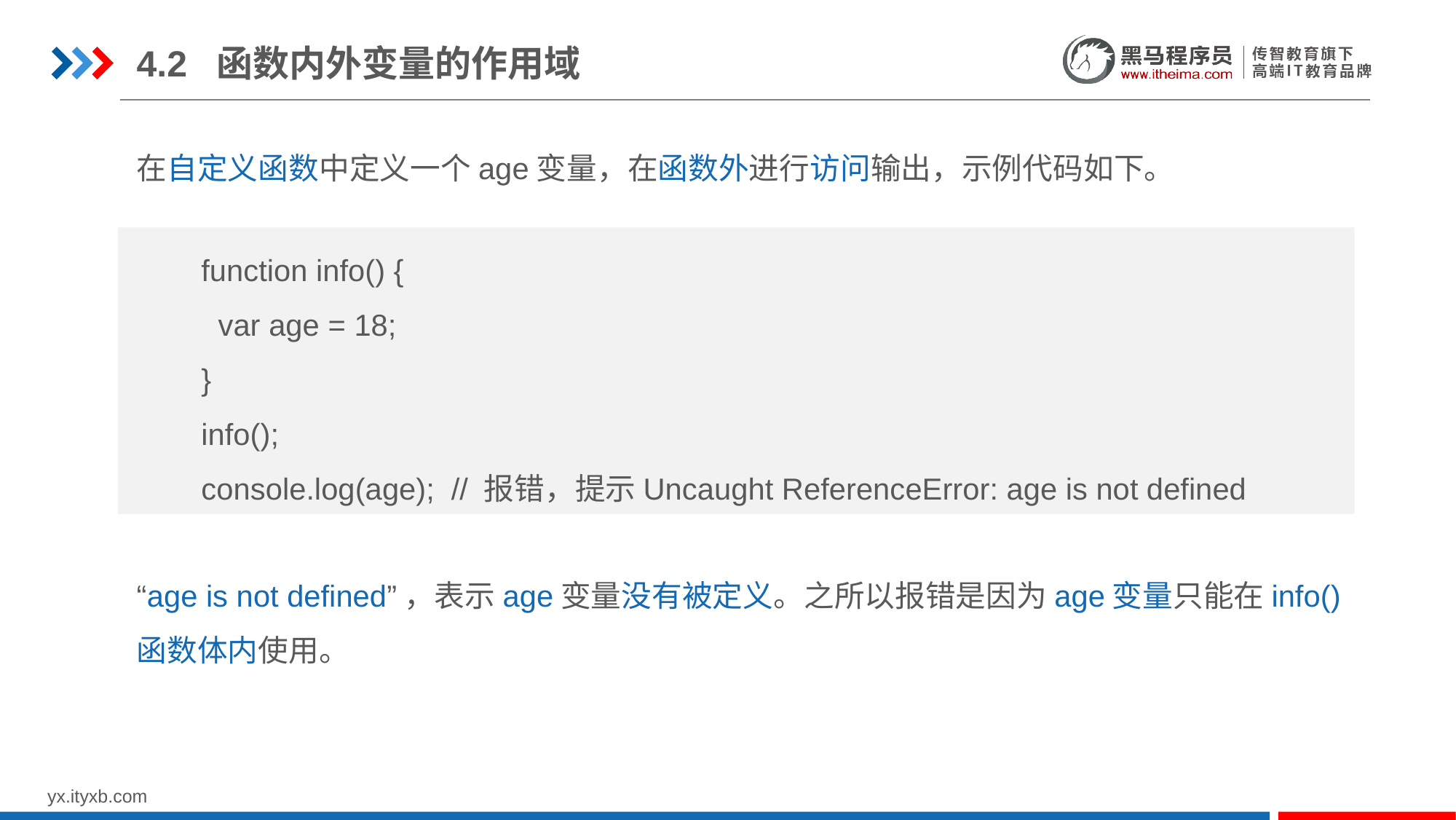

4.2  函数内外变量的作用域
在自定义函数中定义一个age变量，在函数外进行访问输出，示例代码如下。
function info() {
  var age = 18;
}
info();
console.log(age);  // 报错，提示Uncaught ReferenceError: age is not defined

“age is not defined”，表示age变量没有被定义。之所以报错是因为age变量只能在info()函数体内使用。